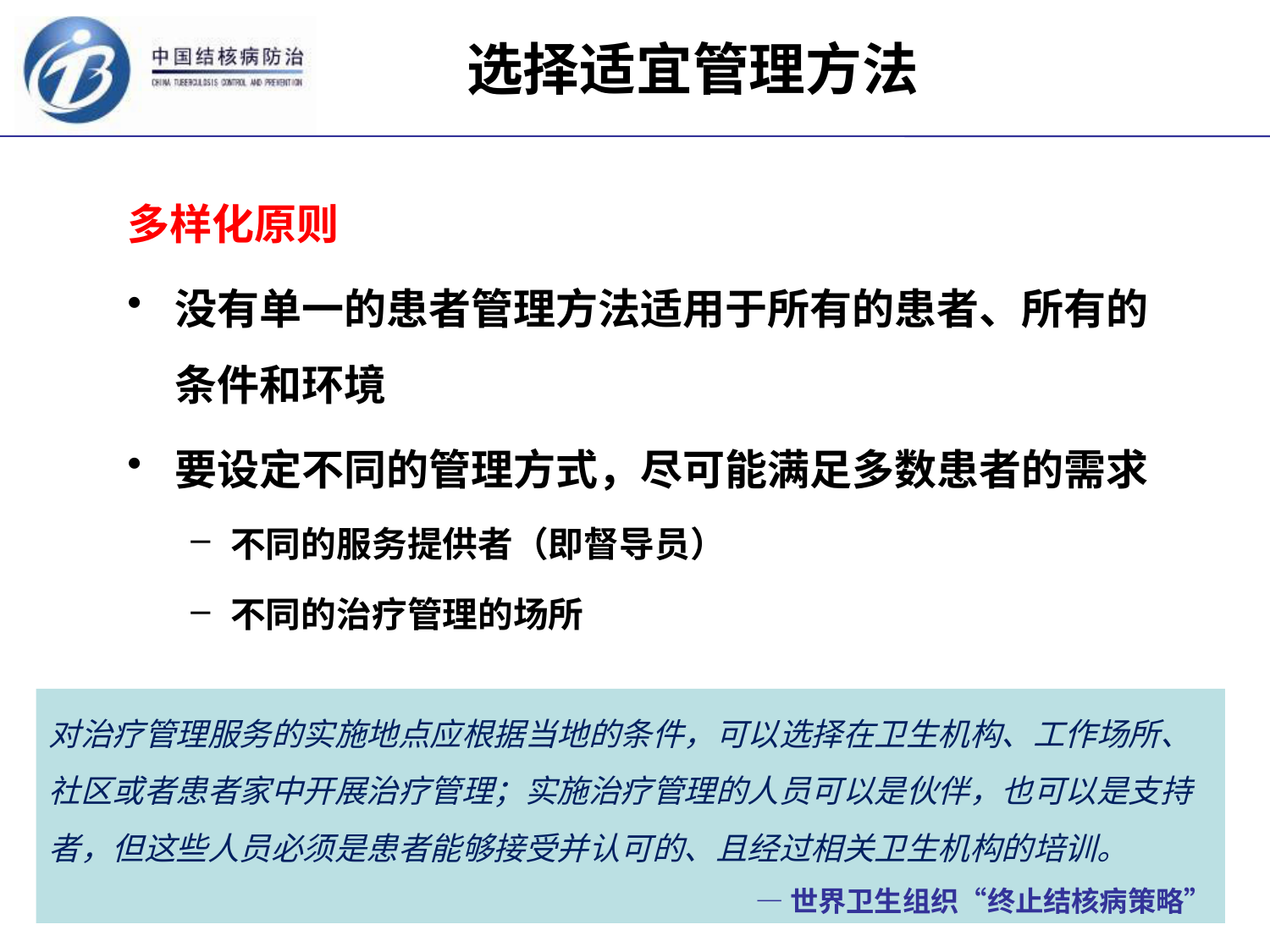

选择适宜管理方法
多样化原则
没有单一的患者管理方法适用于所有的患者、所有的条件和环境
要设定不同的管理方式，尽可能满足多数患者的需求
不同的服务提供者（即督导员）
不同的治疗管理的场所

对治疗管理服务的实施地点应根据当地的条件，可以选择在卫生机构、工作场所、社区或者患者家中开展治疗管理；实施治疗管理的人员可以是伙伴，也可以是支持者，但这些人员必须是患者能够接受并认可的、且经过相关卫生机构的培训。
—世界卫生组织“终止结核病策略”